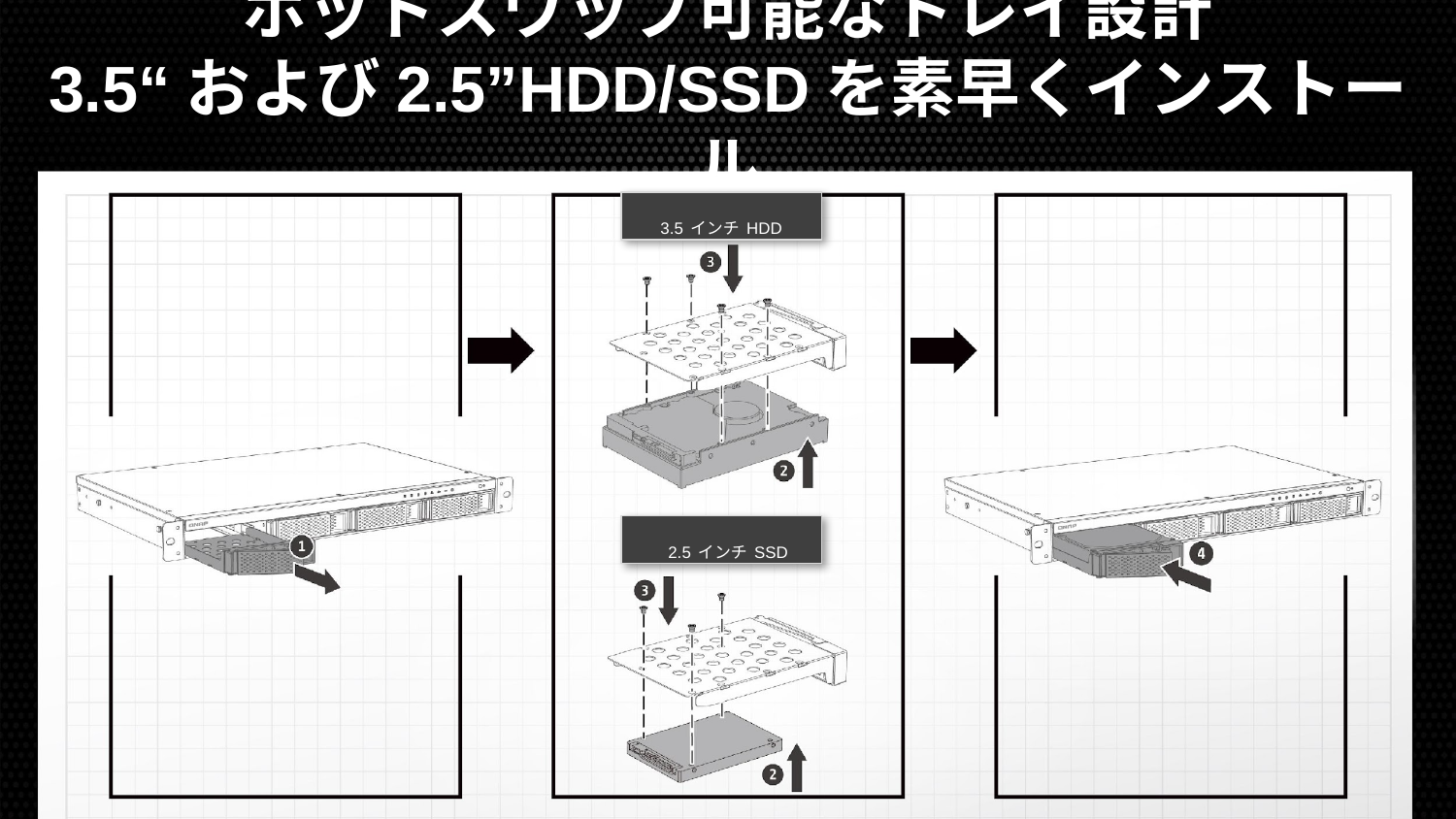

OK
ホットスワップ可能なトレイ設計
3.5“および2.5”HDD/SSDを素早くインストール

3.5インチHDD

2.5インチSSD